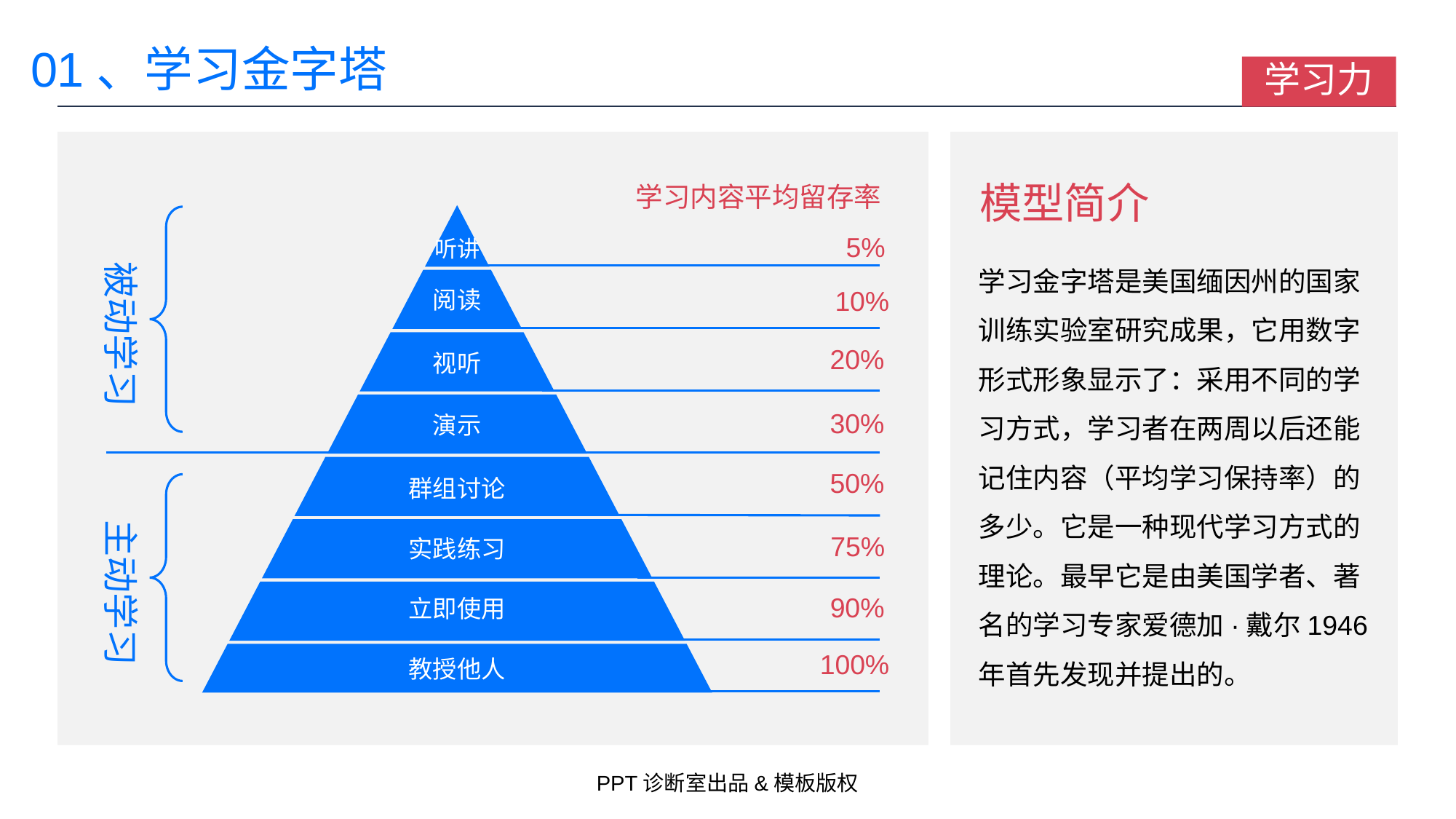

01、学习金字塔
学习力

模型简介
学习内容平均留存率

5%
听讲
学习金字塔是美国缅因州的国家训练实验室研究成果，它用数字形式形象显示了：采用不同的学习方式，学习者在两周以后还能记住内容（平均学习保持率）的多少。它是一种现代学习方式的理论。最早它是由美国学者、著名的学习专家爱德加·戴尔1946年首先发现并提出的。
被动学习

10%
阅读

20%
视听

30%
演示

50%
群组讨论

主动学习

75%
实践练习

90%
立即使用
100%

教授他人
PPT诊断室出品&模板版权